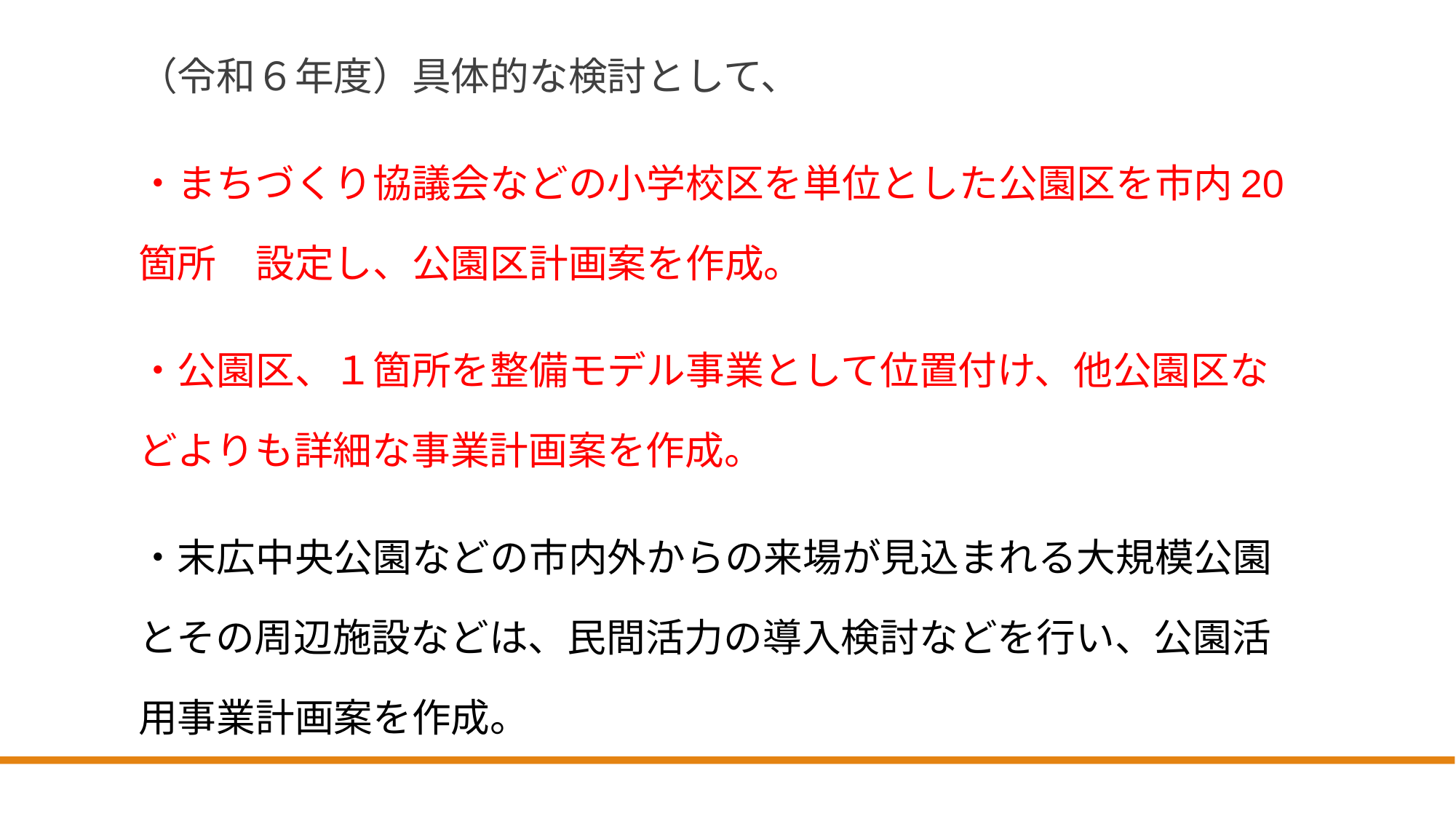

（令和６年度）具体的な検討として、
・まちづくり協議会などの小学校区を単位とした公園区を市内20箇所　設定し、公園区計画案を作成。
・公園区、１箇所を整備モデル事業として位置付け、他公園区などよりも詳細な事業計画案を作成。
・末広中央公園などの市内外からの来場が見込まれる大規模公園とその周辺施設などは、民間活力の導入検討などを行い、公園活用事業計画案を作成。

4